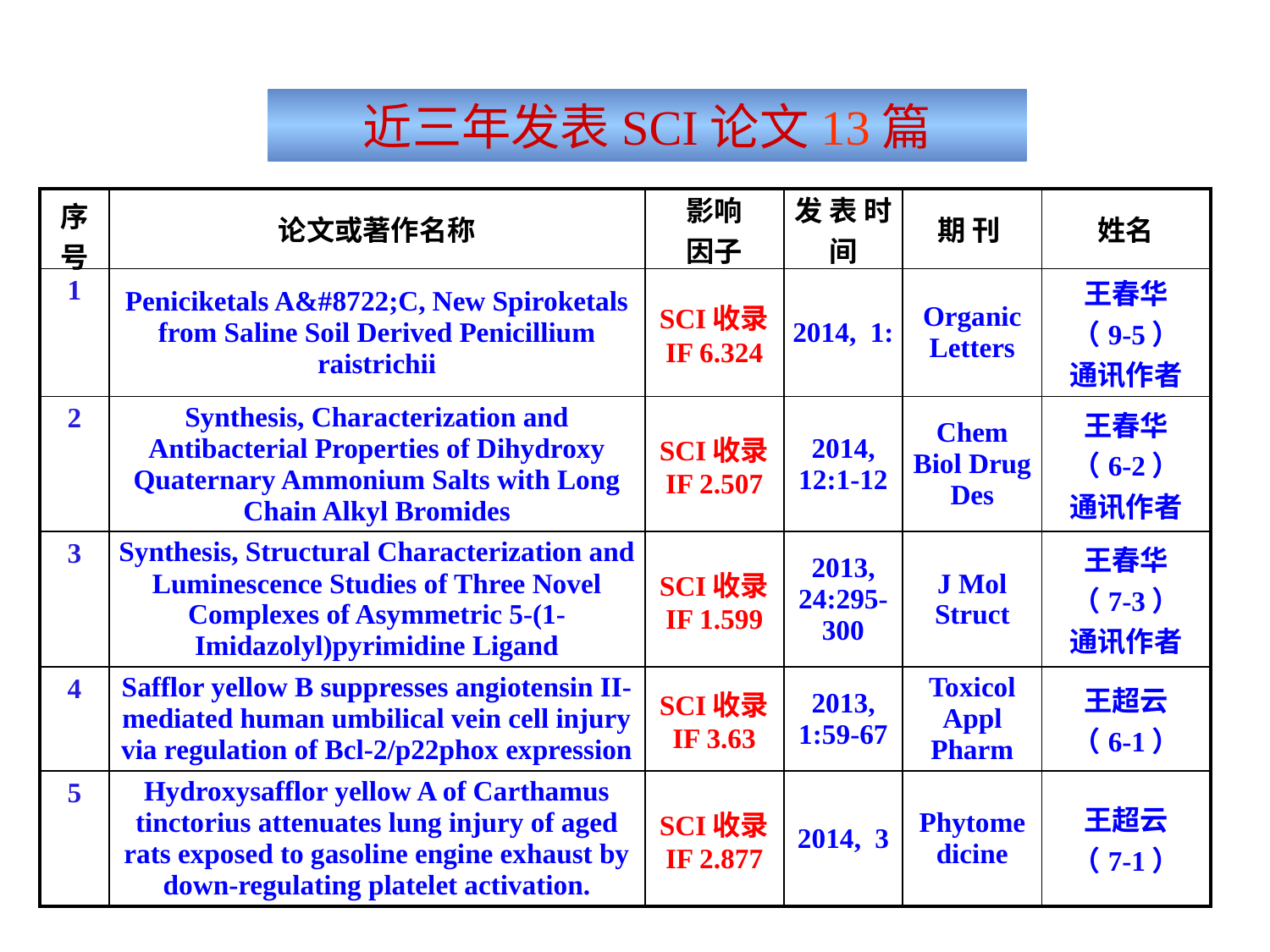

近三年发表SCI论文13篇
| 序号 | 论文或著作名称 | 影响 因子 | 发 表 时间 | 期 刊 | 姓名 |
| --- | --- | --- | --- | --- | --- |
| 1 | Peniciketals A&#8722;C, New Spiroketals from Saline Soil Derived Penicillium raistrichii | SCI收录 IF 6.324 | 2014, 1: | Organic Letters | 王春华 （9-5） 通讯作者 |
| 2 | Synthesis, Characterization and Antibacterial Properties of Dihydroxy Quaternary Ammonium Salts with Long Chain Alkyl Bromides | SCI收录 IF 2.507 | 2014, 12:1-12 | Chem Biol Drug Des | 王春华 （6-2） 通讯作者 |
| 3 | Synthesis, Structural Characterization and Luminescence Studies of Three Novel Complexes of Asymmetric 5-(1-Imidazolyl)pyrimidine Ligand | SCI收录 IF 1.599 | 2013, 24:295-300 | J Mol Struct | 王春华 （7-3） 通讯作者 |
| 4 | Safflor yellow B suppresses angiotensin II-mediated human umbilical vein cell injury via regulation of Bcl-2/p22phox expression | SCI收录 IF 3.63 | 2013, 1:59-67 | Toxicol Appl Pharm | 王超云 （6-1） |
| 5 | Hydroxysafflor yellow A of Carthamus tinctorius attenuates lung injury of aged rats exposed to gasoline engine exhaust by down-regulating platelet activation. | SCI收录 IF 2.877 | 2014, 3 | Phytomedicine | 王超云 （7-1） |